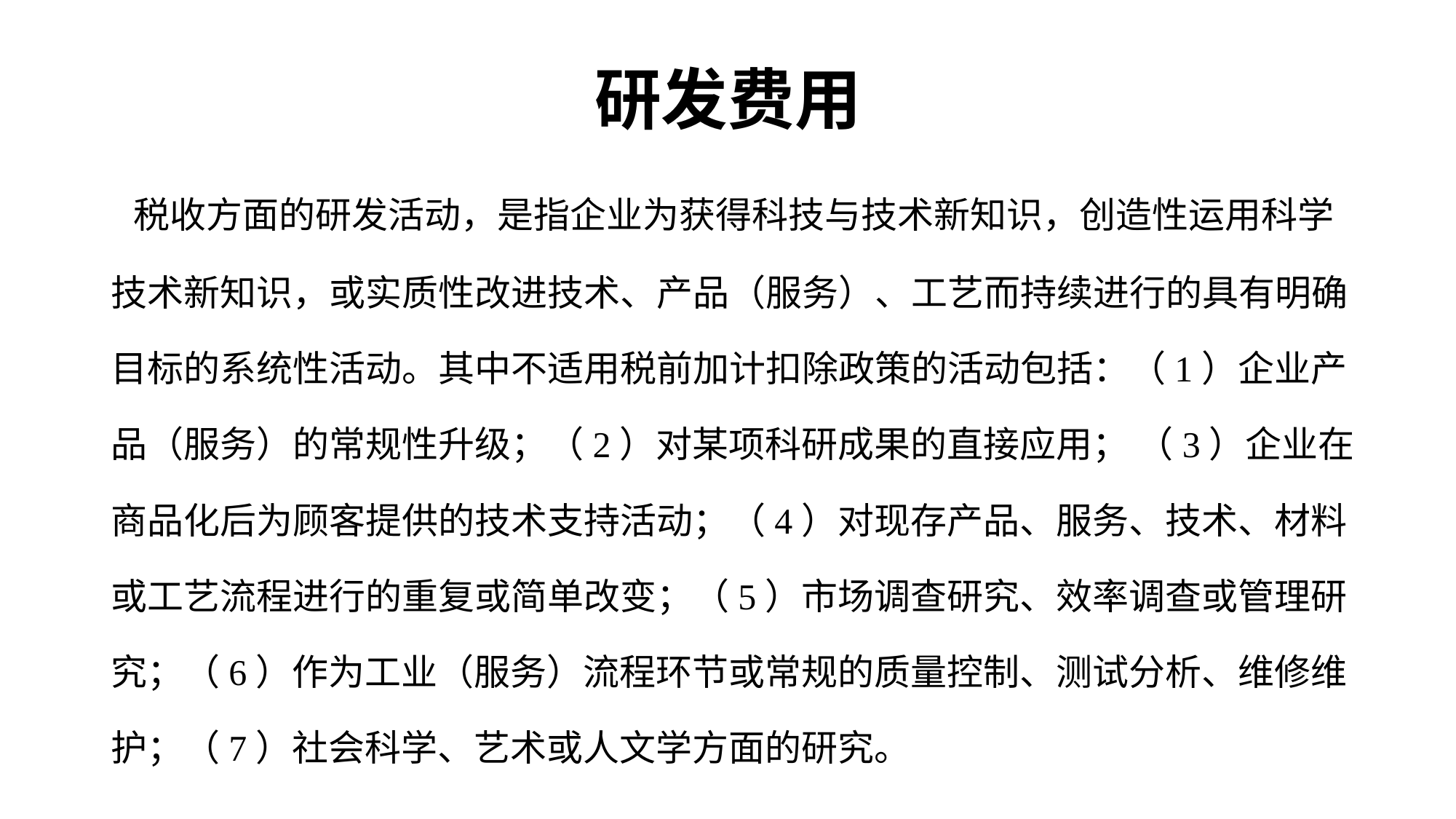

# 研发费用
 税收方面的研发活动，是指企业为获得科技与技术新知识，创造性运用科学技术新知识，或实质性改进技术、产品（服务）、工艺而持续进行的具有明确目标的系统性活动。其中不适用税前加计扣除政策的活动包括：（1）企业产品（服务）的常规性升级；（2）对某项科研成果的直接应用； （3）企业在商品化后为顾客提供的技术支持活动；（4）对现存产品、服务、技术、材料或工艺流程进行的重复或简单改变；（5）市场调查研究、效率调查或管理研究；（6）作为工业（服务）流程环节或常规的质量控制、测试分析、维修维护；（7）社会科学、艺术或人文学方面的研究。